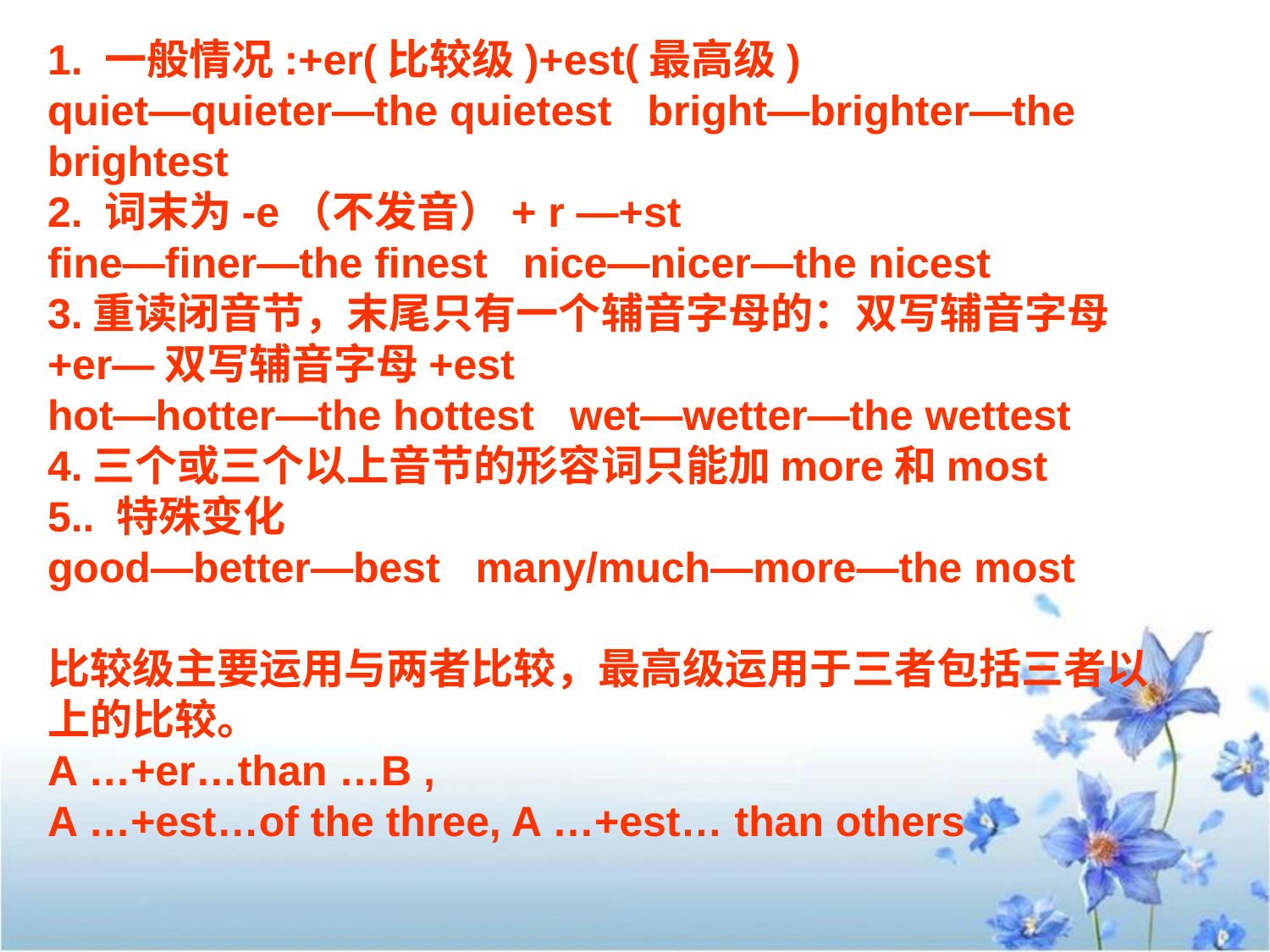

1. 一般情况:+er(比较级)+est(最高级)
quiet—quieter—the quietest   bright—brighter—the brightest
2. 词末为-e（不发音）+ r —+st
fine—finer—the finest   nice—nicer—the nicest
3.重读闭音节，末尾只有一个辅音字母的：双写辅音字母+er—双写辅音字母+est
hot—hotter—the hottest   wet—wetter—the wettest
4.三个或三个以上音节的形容词只能加more和most
5.. 特殊变化
good—better—best   many/much—more—the most

比较级主要运用与两者比较，最高级运用于三者包括三者以上的比较。
A …+er…than …B ,
A …+est…of the three, A …+est… than others